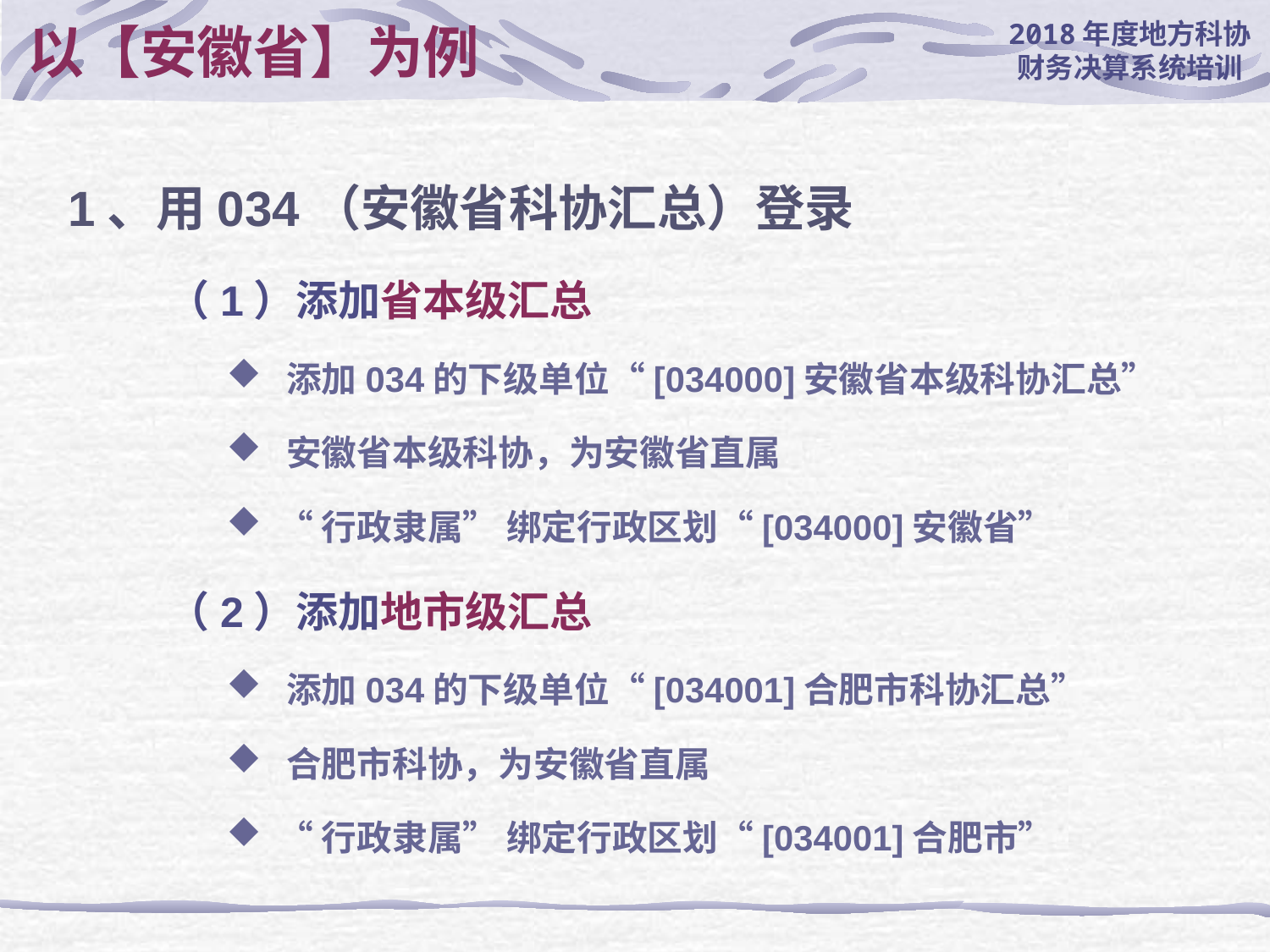

# 以【安徽省】为例
1、用034（安徽省科协汇总）登录
（1）添加省本级汇总
  添加034的下级单位“[034000]安徽省本级科协汇总”
  安徽省本级科协，为安徽省直属
  “行政隶属” 绑定行政区划“[034000]安徽省”
（2）添加地市级汇总
  添加034的下级单位“[034001]合肥市科协汇总”
  合肥市科协，为安徽省直属
  “行政隶属” 绑定行政区划“[034001]合肥市”